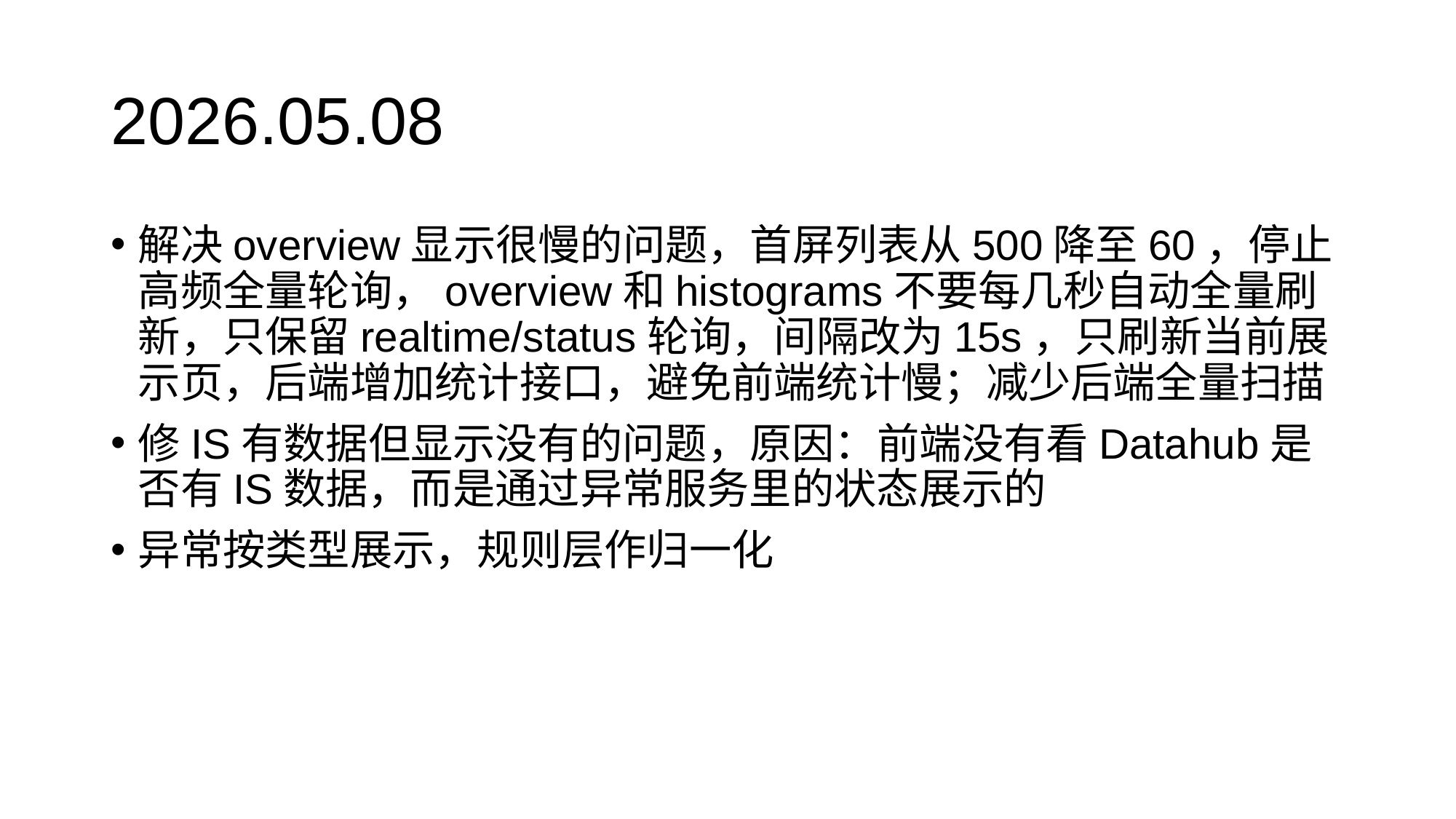

# 2026.05.08
解决overview显示很慢的问题，首屏列表从500降至60，停止高频全量轮询，overview和histograms不要每几秒自动全量刷新，只保留realtime/status轮询，间隔改为15s，只刷新当前展示页，后端增加统计接口，避免前端统计慢；减少后端全量扫描
修IS有数据但显示没有的问题，原因：前端没有看Datahub是否有IS数据，而是通过异常服务里的状态展示的
异常按类型展示，规则层作归一化